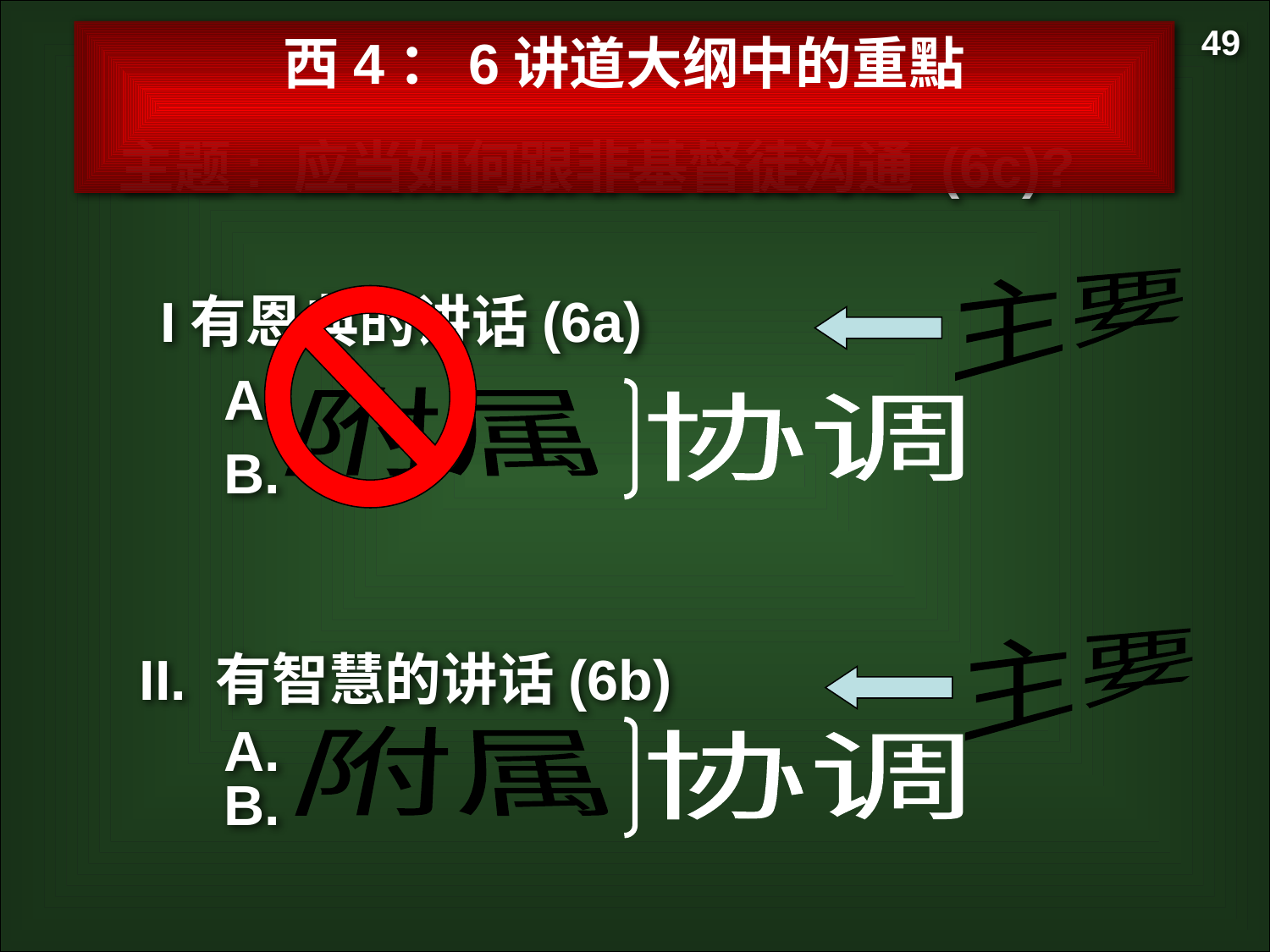

49
西4：6讲道大纲中的重點
主题: 应当如何跟非基督徒沟通 (6c)?
主要

I有恩典的讲话(6a)

A.

附属
协调
B.
主要
II. 有智慧的讲话(6b)

A.
B.
附属
协调